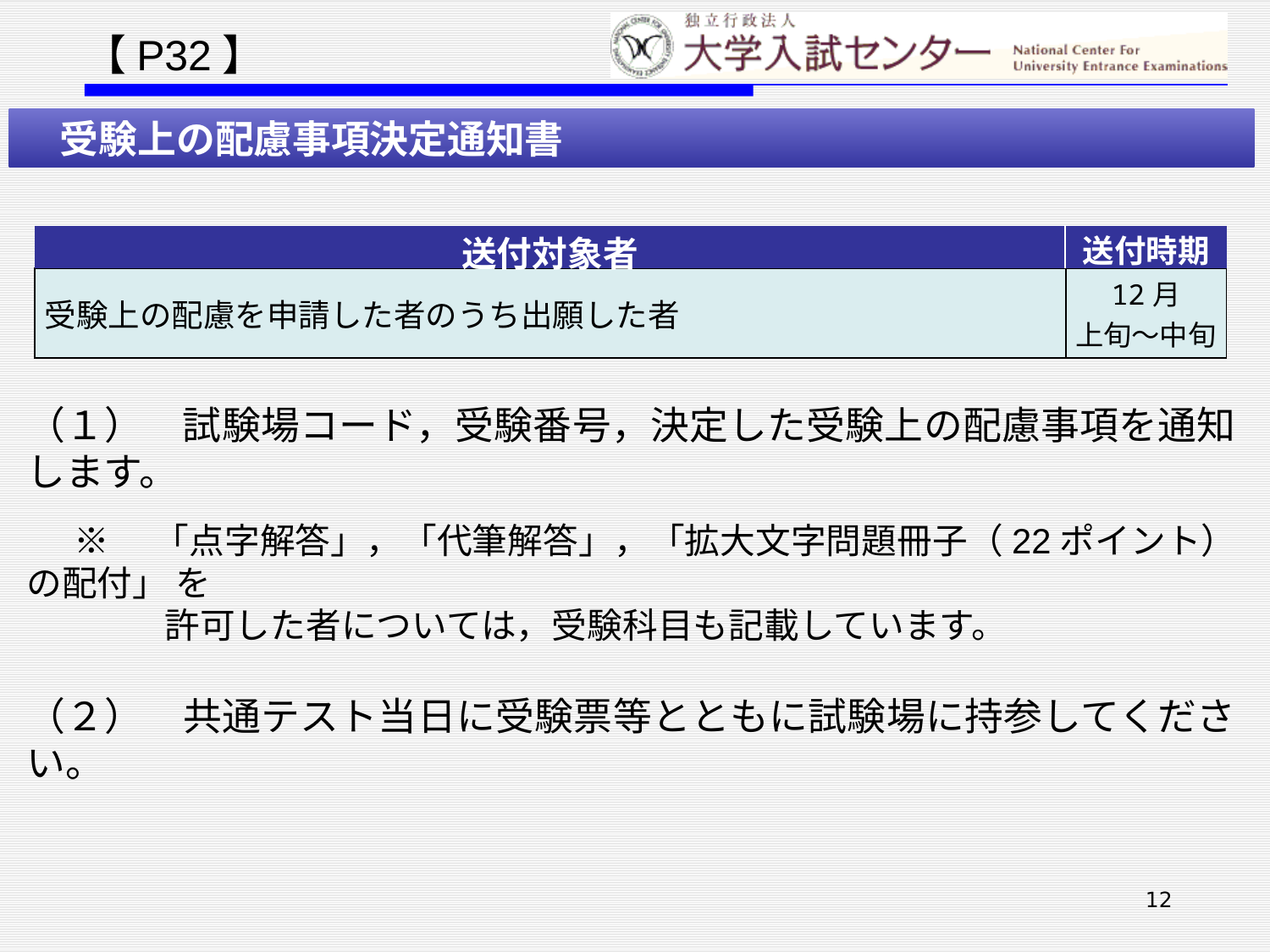

【P32】
　受験上の配慮事項決定通知書
| 送付対象者 | 送付時期 |
| --- | --- |
| 受験上の配慮を申請した者のうち出願した者 | 12月 上旬～中旬 |
| --- | --- |
（１）　試験場コード，受験番号，決定した受験上の配慮事項を通知します。

      ※　「点字解答」，「代筆解答」，「拡大文字問題冊子（22ポイント）の配付」 を
   　　　許可した者については，受験科目も記載しています。

（２）　共通テスト当日に受験票等とともに試験場に持参してください。
12